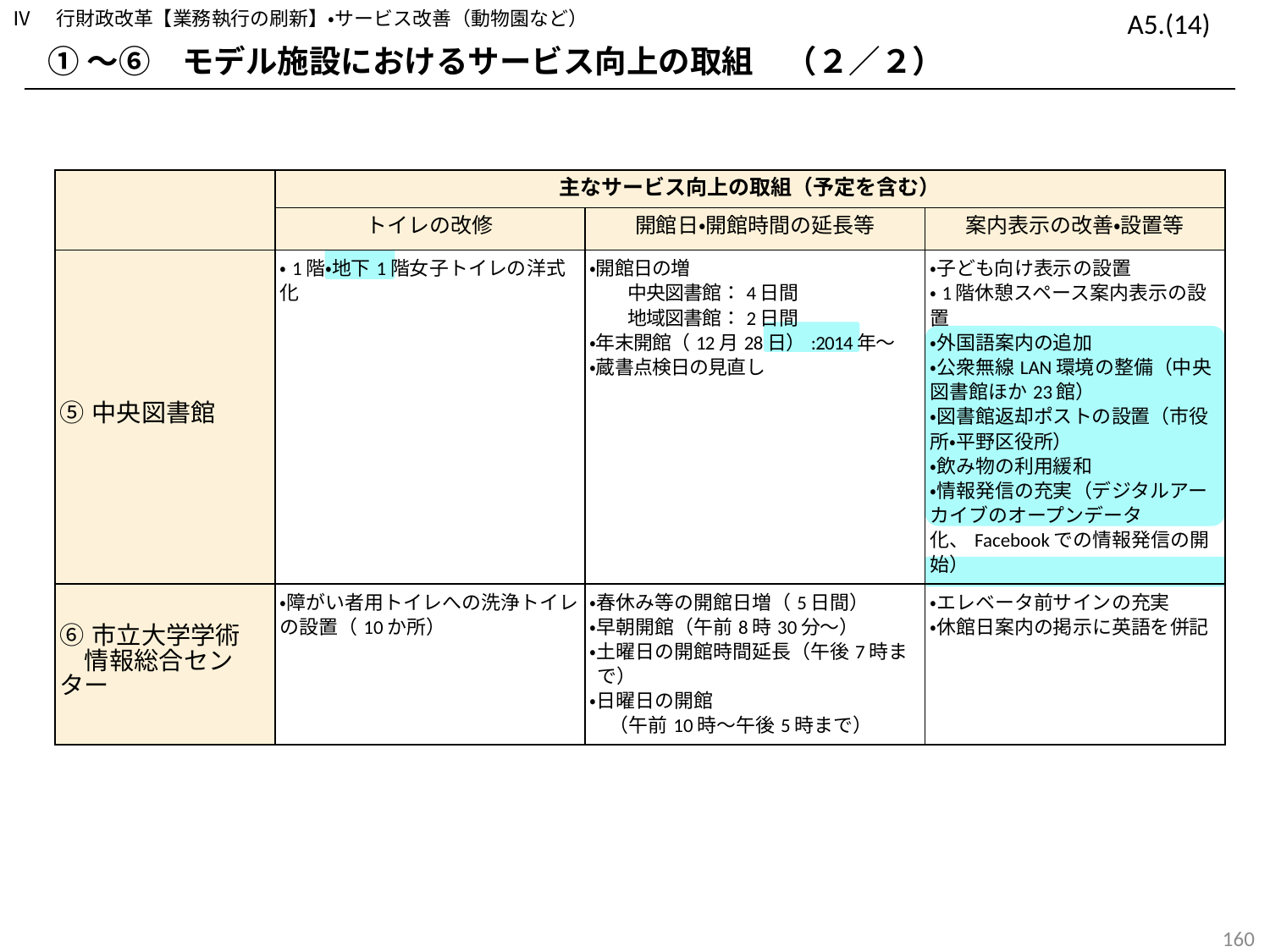

Ⅳ　行財政改革【業務執行の刷新】・サービス改善（動物園など）
A5.(14)
①～⑥　モデル施設におけるサービス向上の取組　（２／２）
|  | 主なサービス向上の取組（予定を含む） |  |  |
| --- | --- | --- | --- |
|  | トイレの改修 | 開館日・開館時間の延長等 | 案内表示の改善・設置等 |
| ⑤中央図書館 | ・1階・地下1階女子トイレの洋式化 | ・開館日の増 　　中央図書館：4日間 　　地域図書館：2日間 ・年末開館（12月28日）:2014年～ ・蔵書点検日の見直し | ・子ども向け表示の設置 ・1階休憩スペース案内表示の設置 ・外国語案内の追加 ・公衆無線LAN環境の整備（中央図書館ほか23館） ・図書館返却ポストの設置（市役所・平野区役所） ・飲み物の利用緩和 ・情報発信の充実（デジタルアーカイブのオープンデータ化、Facebookでの情報発信の開始） |
| ⑥市立大学学術 　情報総合センター | ・障がい者用トイレへの洗浄トイレの設置（10か所） | ・春休み等の開館日増（5日間） ・早朝開館（午前8時30分～） ・土曜日の開館時間延長（午後7時まで） ・日曜日の開館 　（午前10時～午後5時まで） | ・エレベータ前サインの充実 ・休館日案内の掲示に英語を併記 |

160